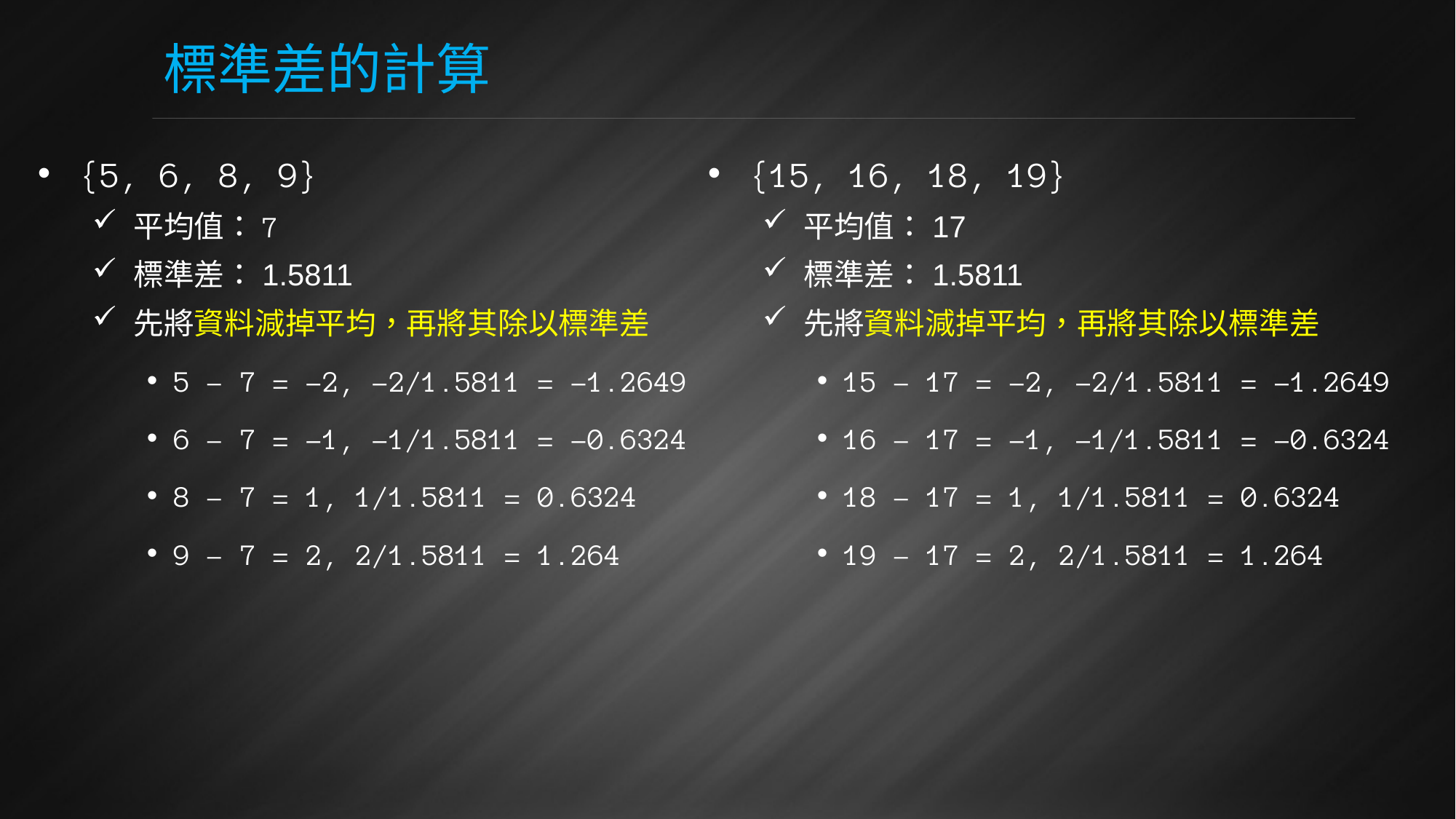

# 標準差的計算
{5, 6, 8, 9}
平均值：7
標準差：1.5811
先將資料減掉平均，再將其除以標準差
5 – 7 = -2, -2/1.5811 = -1.2649
6 – 7 = -1, -1/1.5811 = -0.6324
8 – 7 = 1, 1/1.5811 = 0.6324
9 – 7 = 2, 2/1.5811 = 1.264

{15, 16, 18, 19}
平均值：17
標準差：1.5811
先將資料減掉平均，再將其除以標準差
15 – 17 = -2, -2/1.5811 = -1.2649
16 – 17 = -1, -1/1.5811 = -0.6324
18 – 17 = 1, 1/1.5811 = 0.6324
19 – 17 = 2, 2/1.5811 = 1.264